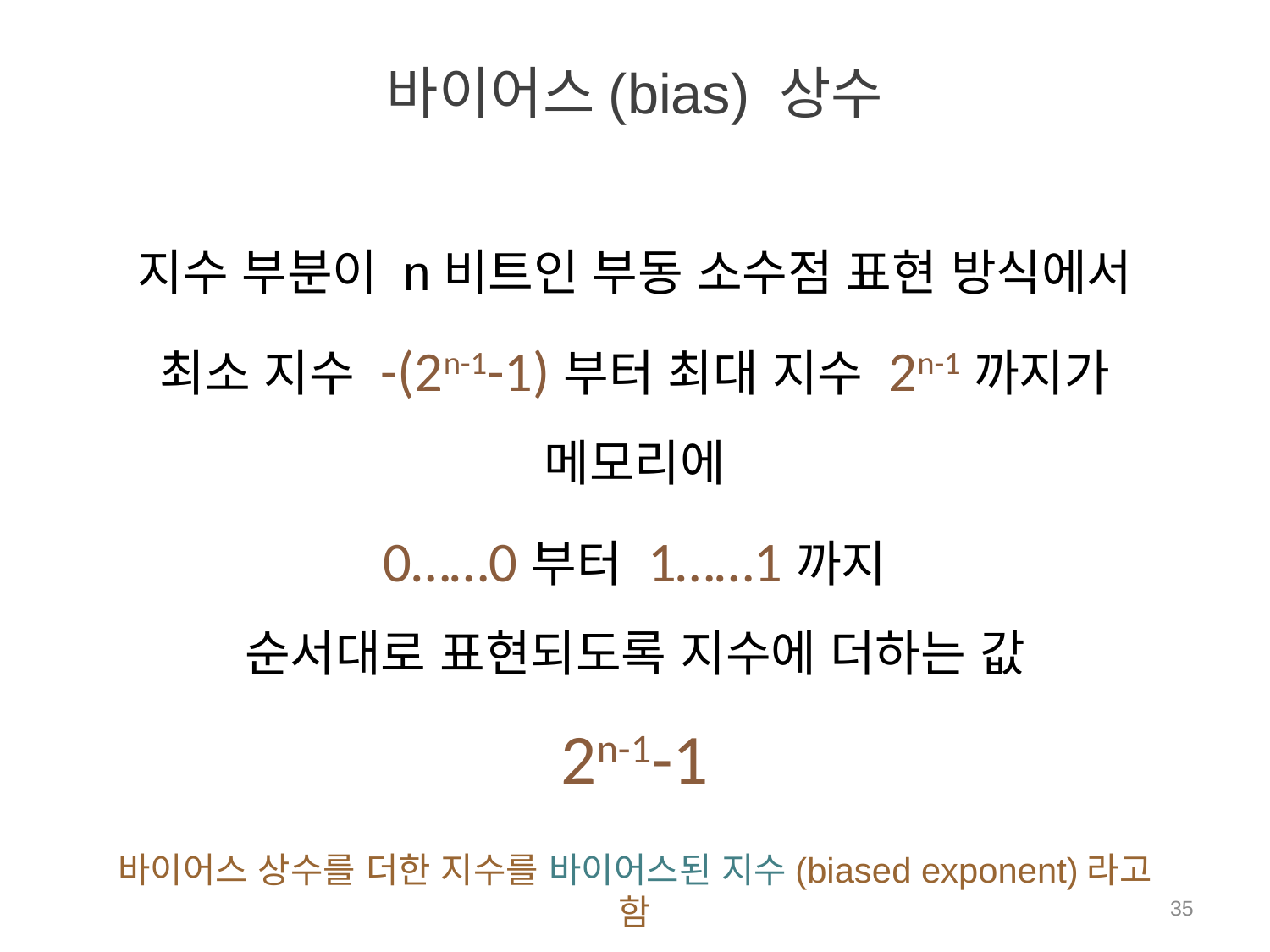

# 바이어스(bias) 상수
지수 부분이 n비트인 부동 소수점 표현 방식에서
최소 지수 -(2n-1-1)부터 최대 지수 2n-1까지가
메모리에
0……0부터 1……1까지
순서대로 표현되도록 지수에 더하는 값
2n-1-1
바이어스 상수를 더한 지수를 바이어스된 지수(biased exponent)라고 함
35